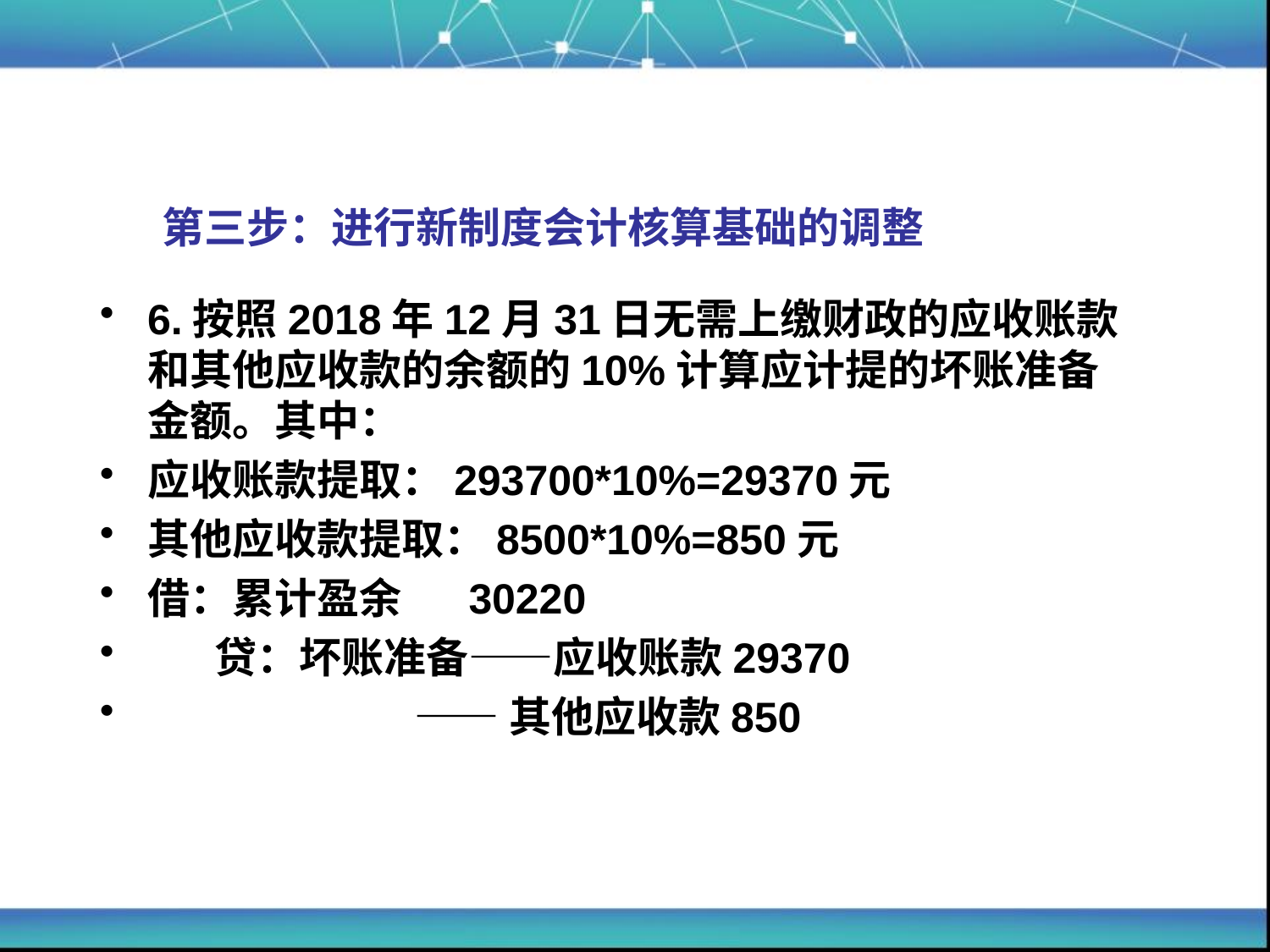

# 第三步：进行新制度会计核算基础的调整
6.按照2018年12月31日无需上缴财政的应收账款和其他应收款的余额的10%计算应计提的坏账准备金额。其中：
应收账款提取：293700*10%=29370元
其他应收款提取：8500*10%=850元
借：累计盈余      30220
      贷：坏账准备——应收账款29370
                            ——其他应收款850